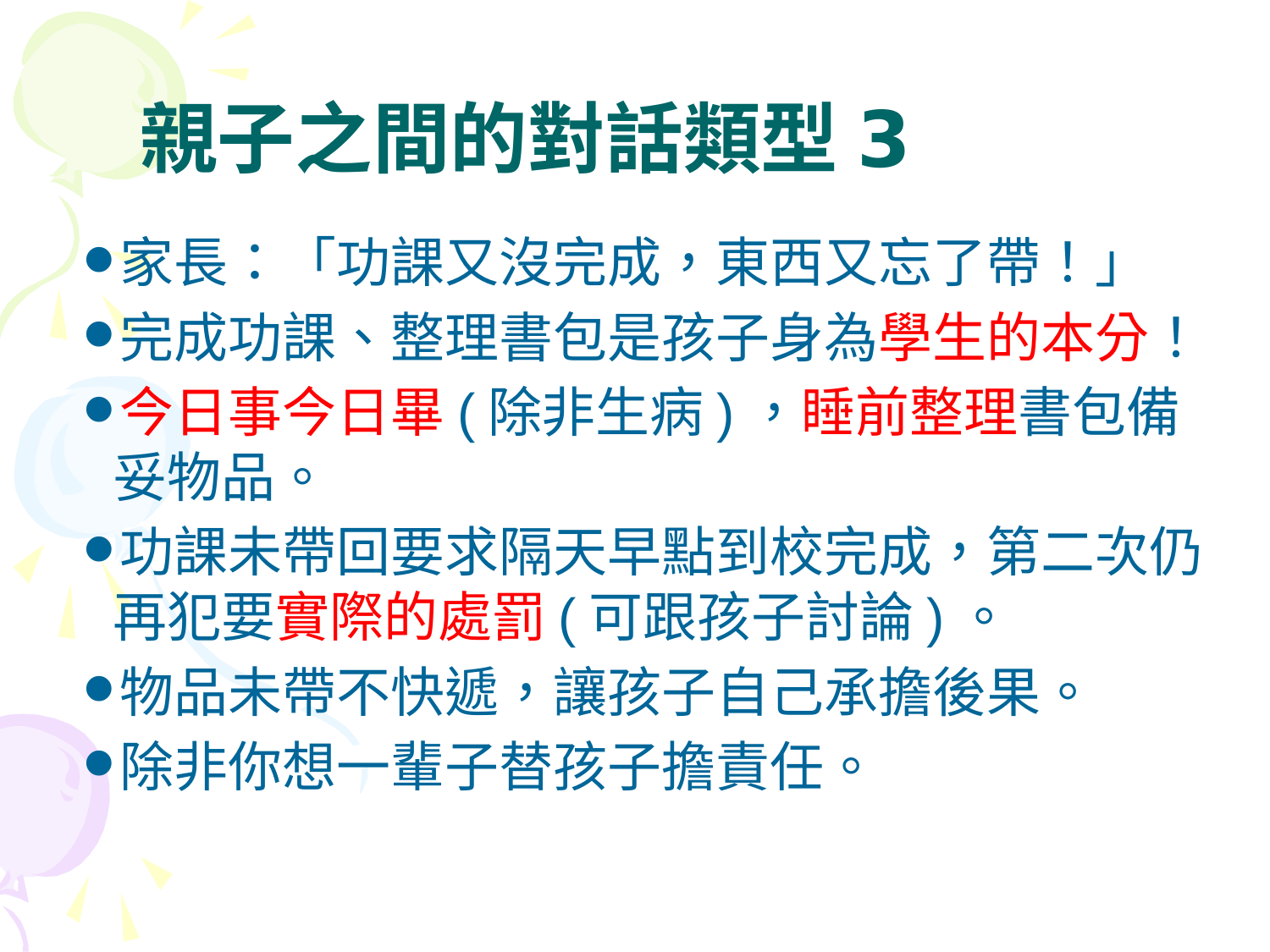

# 親子之間的對話類型3
家長：「功課又沒完成，東西又忘了帶！」
完成功課、整理書包是孩子身為學生的本分！
今日事今日畢(除非生病)，睡前整理書包備妥物品。
功課未帶回要求隔天早點到校完成，第二次仍再犯要實際的處罰(可跟孩子討論)。
物品未帶不快遞，讓孩子自己承擔後果。
除非你想一輩子替孩子擔責任。